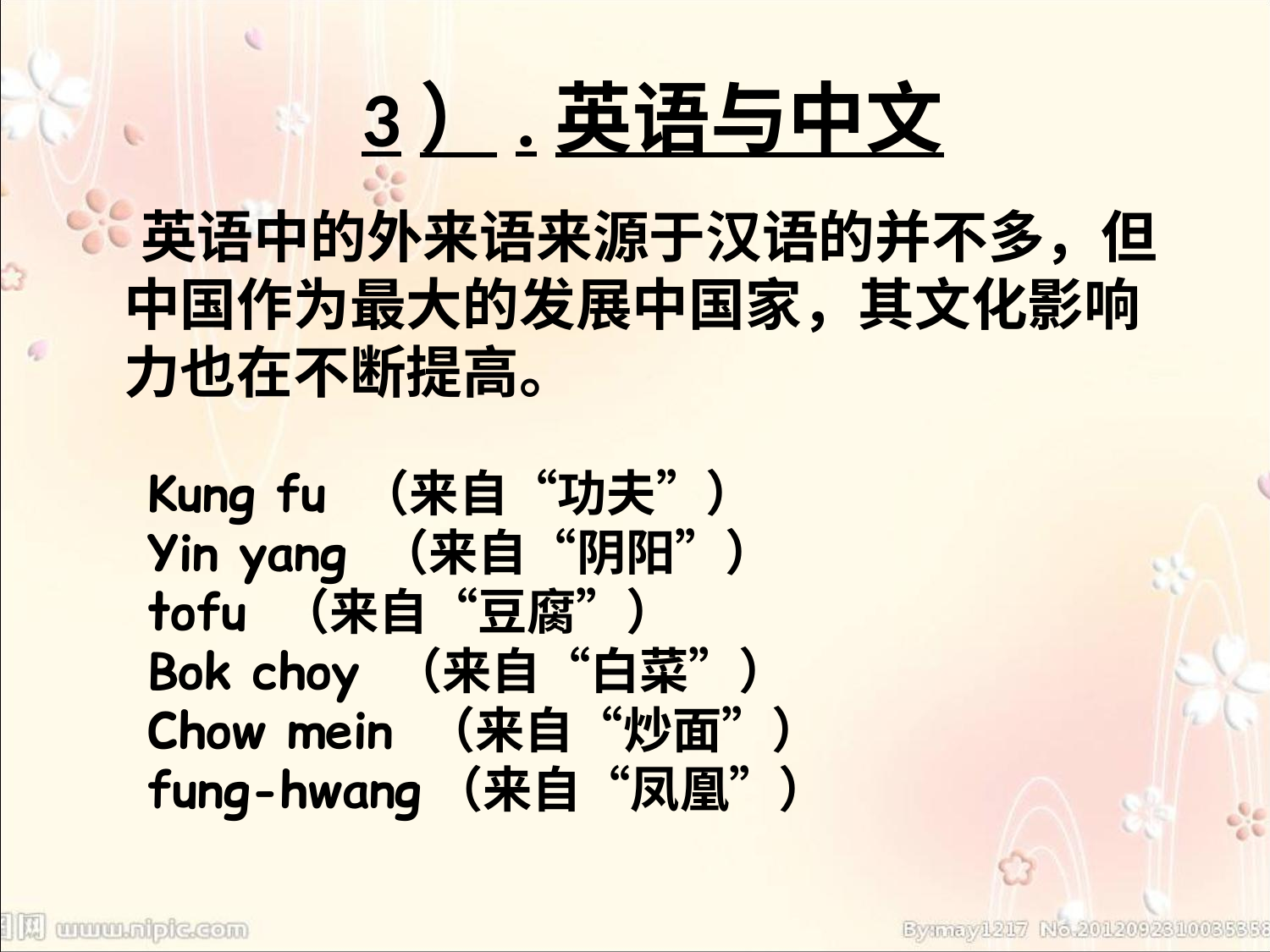

3）.英语与中文
    英语中的外来语来源于汉语的并不多，但中国作为最大的发展中国家，其文化影响力也在不断提高。
Kung fu （来自“功夫”）
Yin yang （来自“阴阳”）
tofu （来自“豆腐”）
Bok choy （来自“白菜”）
Chow mein （来自“炒面”）
fung-hwang（来自“凤凰”）